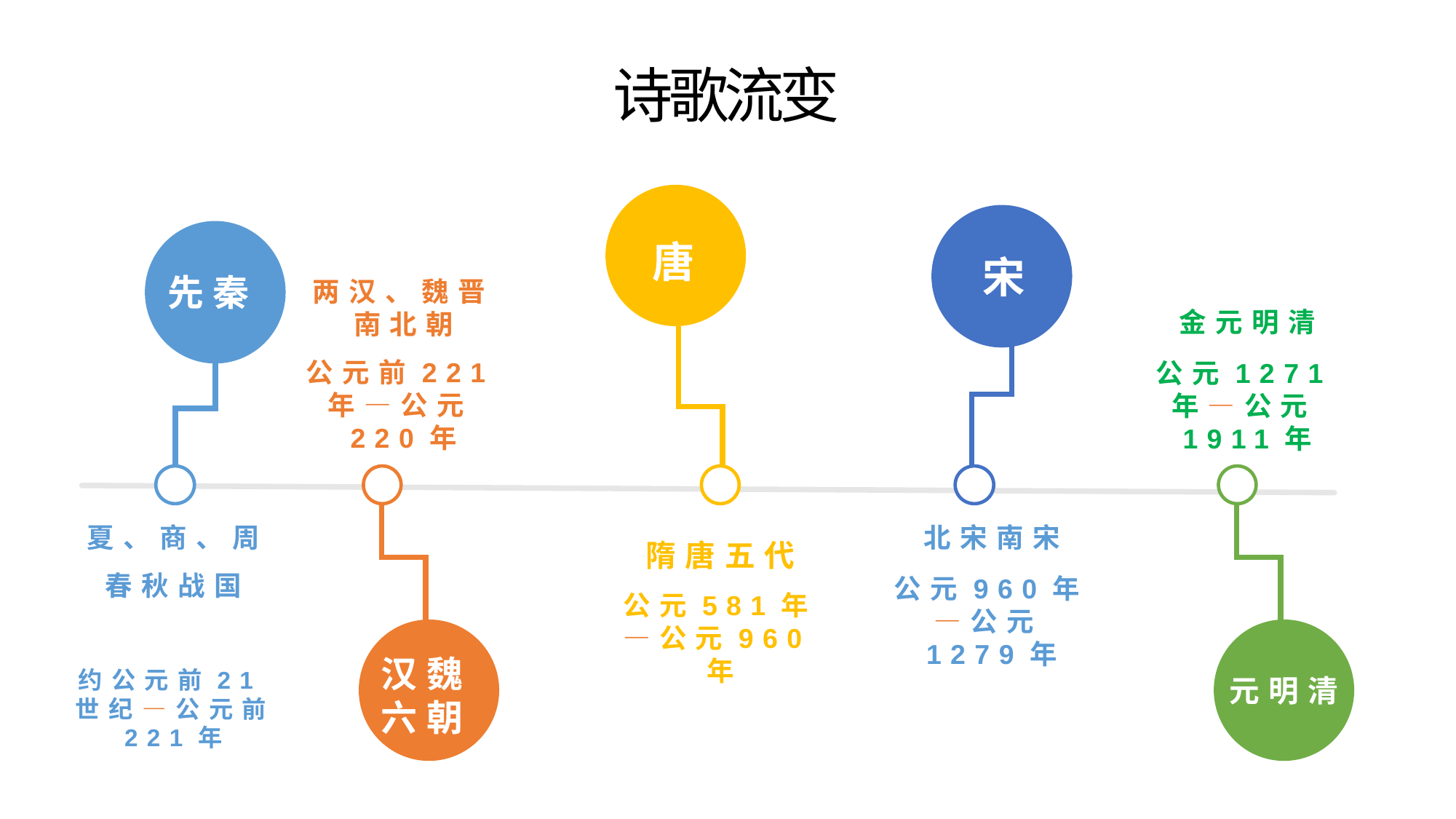

# 诗歌流变

唐
宋
先秦
两汉、魏晋南北朝
公元前221年—公元220年
金元明清
公元1271年—公元1911年

夏、商、周
春秋战国

约公元前21世纪—公元前221年

北宋南宋
公元960年—公元1279年
隋唐五代
公元581年—公元960年

汉魏六朝

元明清